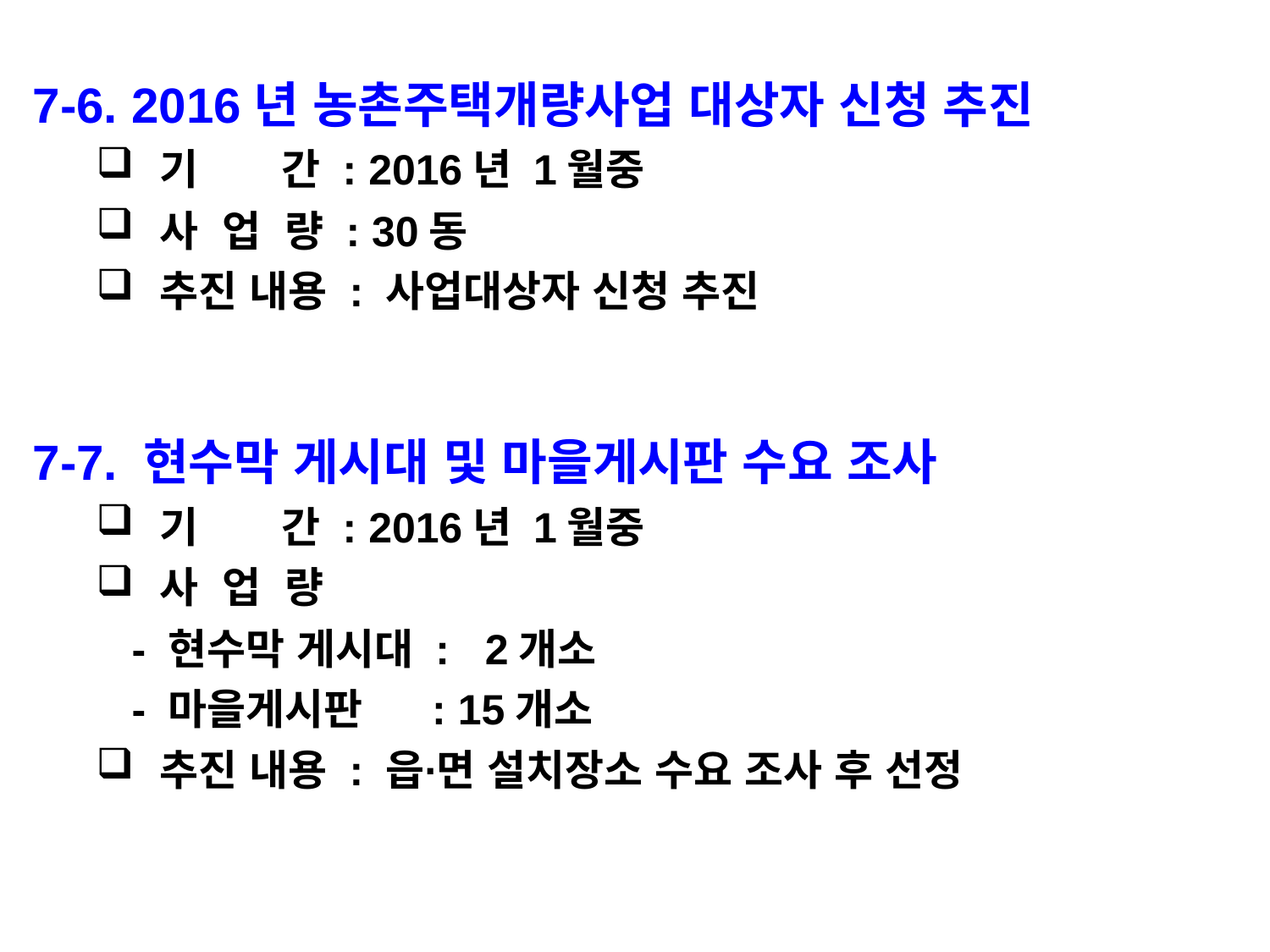

7-6. 2016년 농촌주택개량사업 대상자 신청 추진
기       간 : 2016년 1월중
사  업  량 : 30동
추진 내용 : 사업대상자 신청 추진

7-7. 현수막 게시대 및 마을게시판 수요 조사
기       간 : 2016년 1월중
사  업  량
   - 현수막 게시대 :   2개소
   - 마을게시판     : 15개소
추진 내용 : 읍∙면 설치장소 수요 조사 후 선정